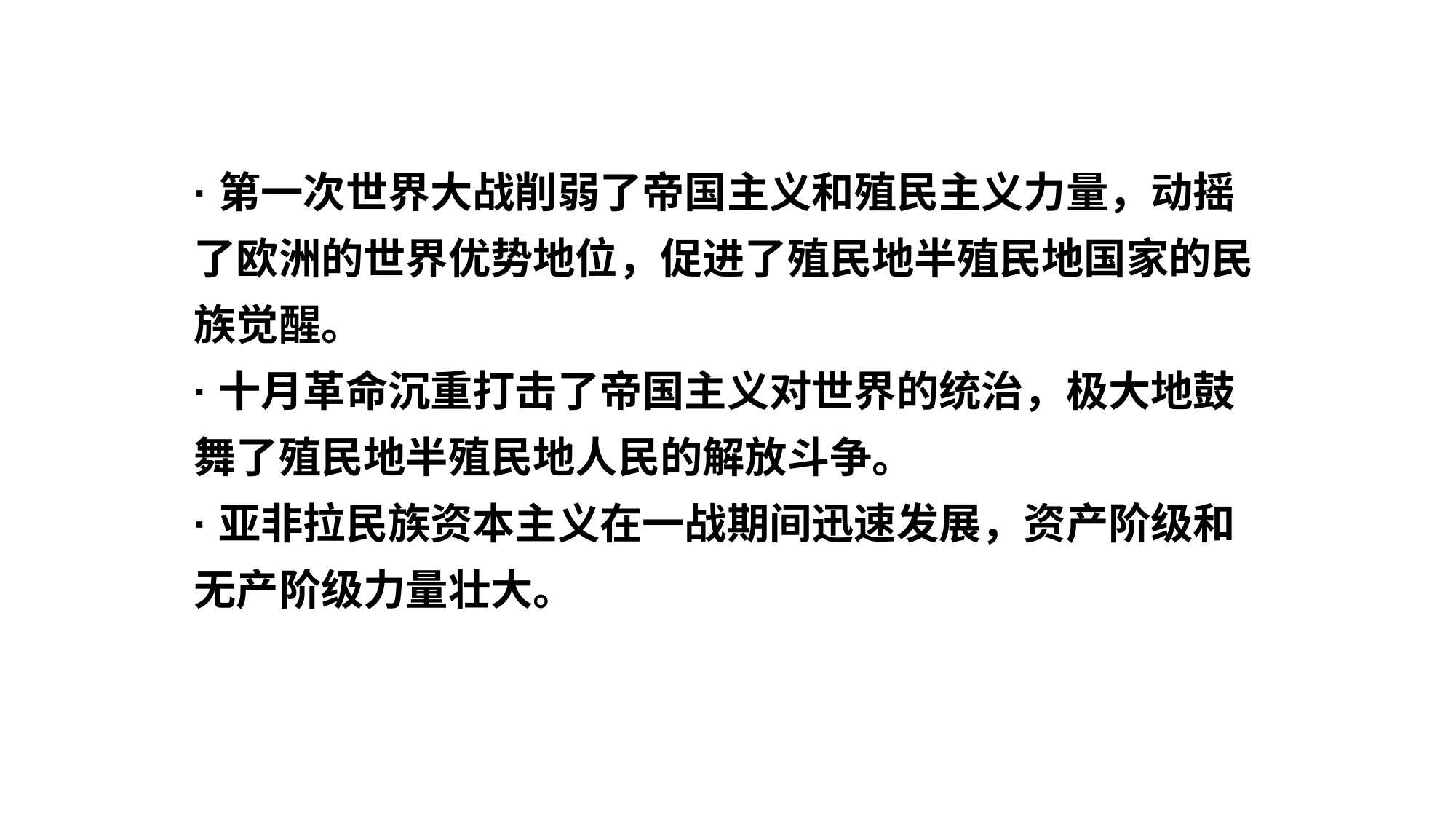

·第一次世界大战削弱了帝国主义和殖民主义力量，动摇了欧洲的世界优势地位，促进了殖民地半殖民地国家的民族觉醒。
·十月革命沉重打击了帝国主义对世界的统治，极大地鼓舞了殖民地半殖民地人民的解放斗争。
·亚非拉民族资本主义在一战期间迅速发展，资产阶级和无产阶级力量壮大。